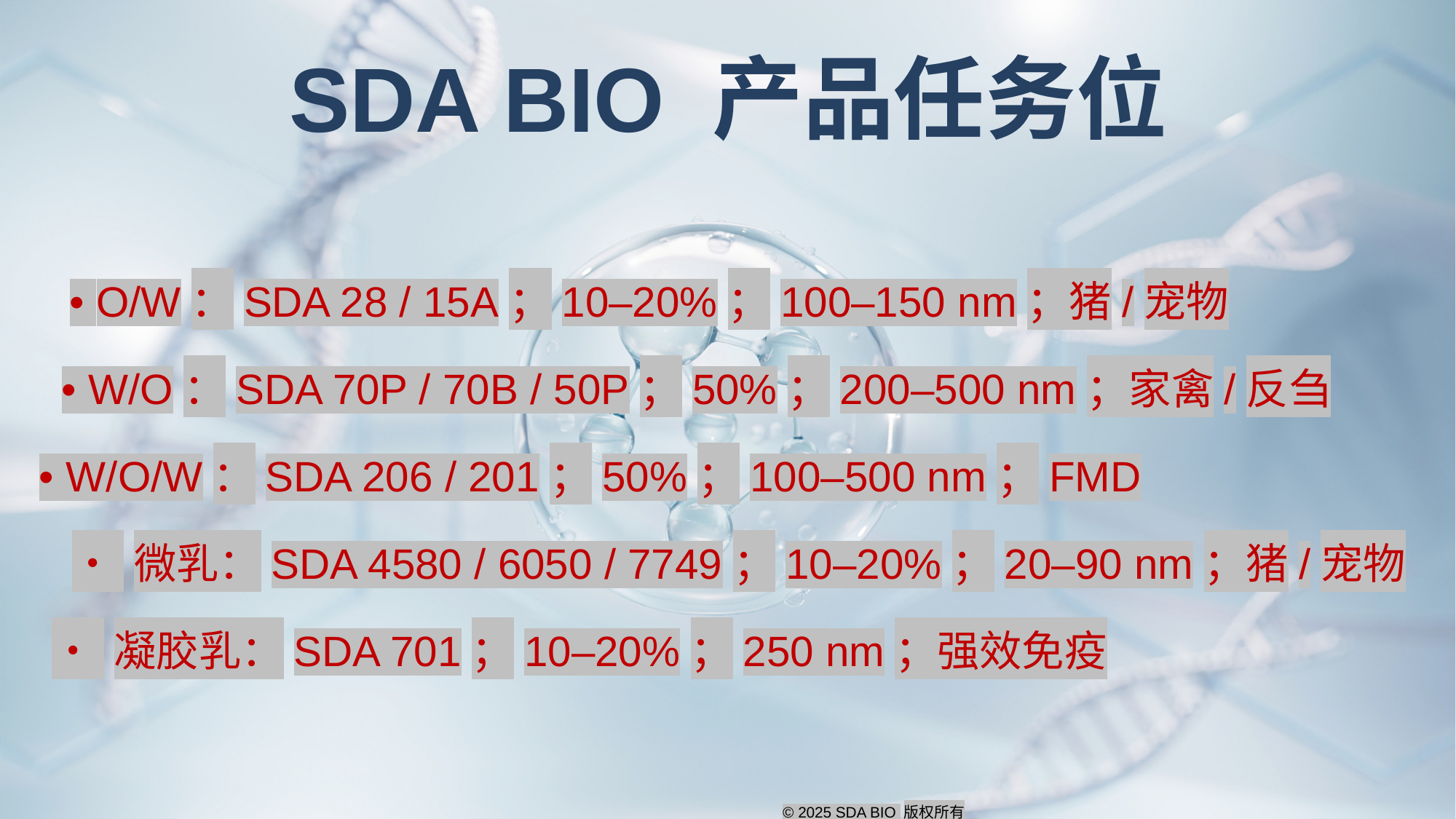

SDA BIO 产品任务位

• O/W：SDA 28 / 15A；10–20%；100–150 nm；猪/宠物

• W/O：SDA 70P / 70B / 50P；50%；200–500 nm；家禽/反刍

• W/O/W：SDA 206 / 201；50%；100–500 nm；FMD

• 微乳：SDA 4580 / 6050 / 7749；10–20%；20–90 nm；猪/宠物

• 凝胶乳：SDA 701；10–20%；250 nm；强效免疫

© 2025 SDA BIO 版权所有